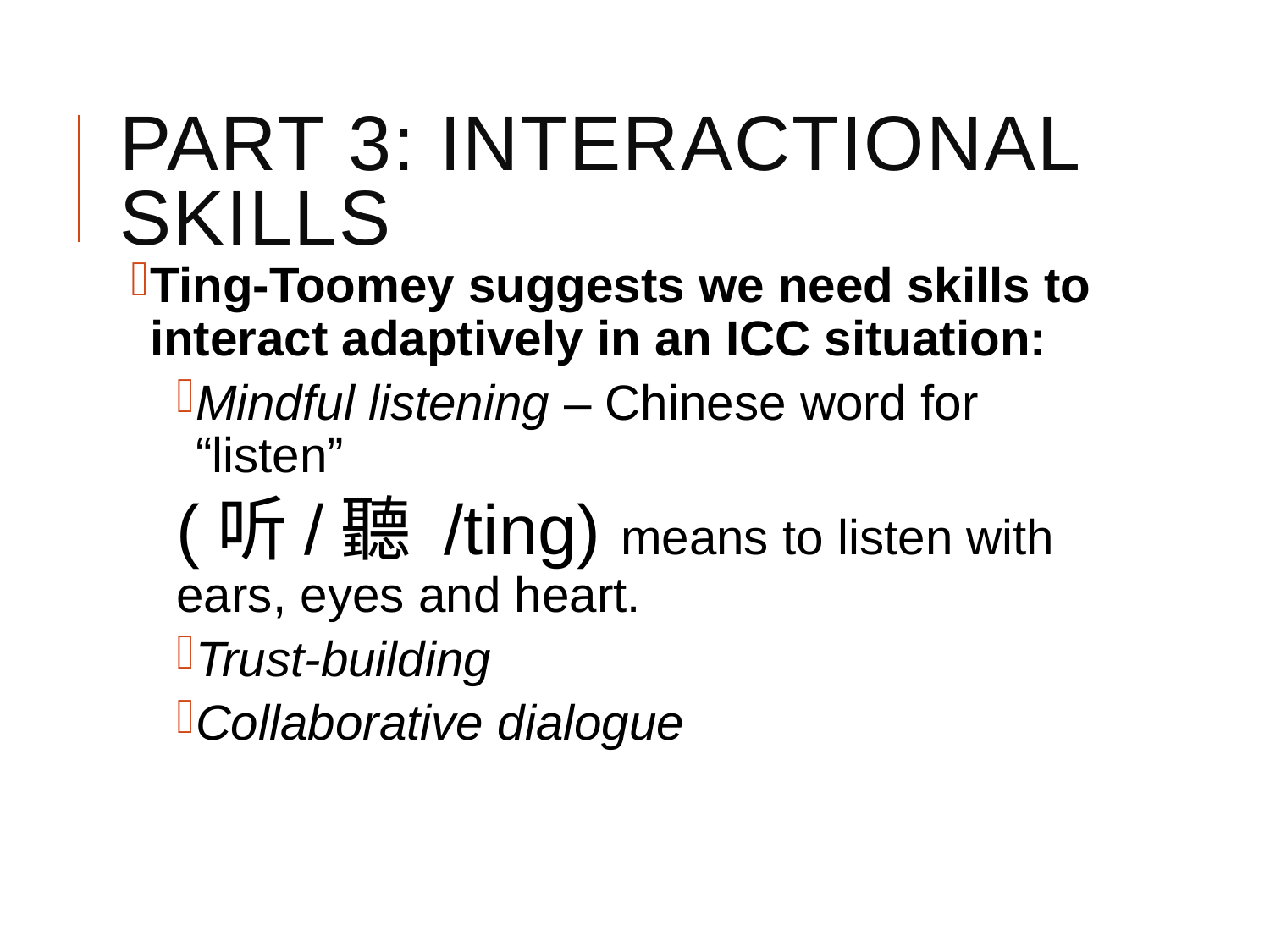

# Part 3: Interactional Skills
Ting-Toomey suggests we need skills to interact adaptively in an ICC situation:
Mindful listening – Chinese word for “listen”
(听/聽 /ting) means to listen with ears, eyes and heart.
Trust-building
Collaborative dialogue